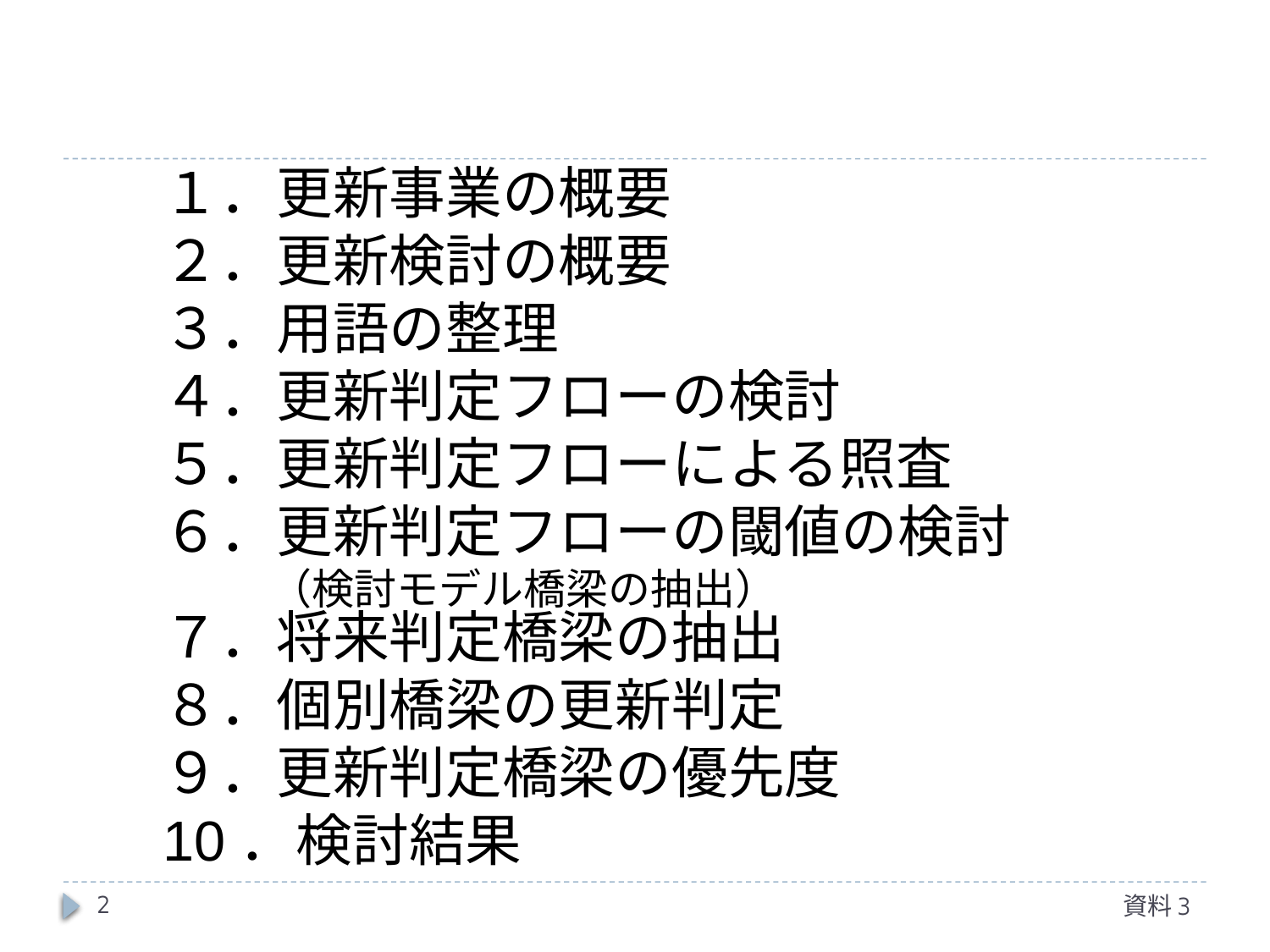

１．更新事業の概要
２．更新検討の概要
３．用語の整理
４．更新判定フローの検討
５．更新判定フローによる照査
６．更新判定フローの閾値の検討

７．将来判定橋梁の抽出
８．個別橋梁の更新判定
９．更新判定橋梁の優先度
10．検討結果
（検討モデル橋梁の抽出）
2
資料3